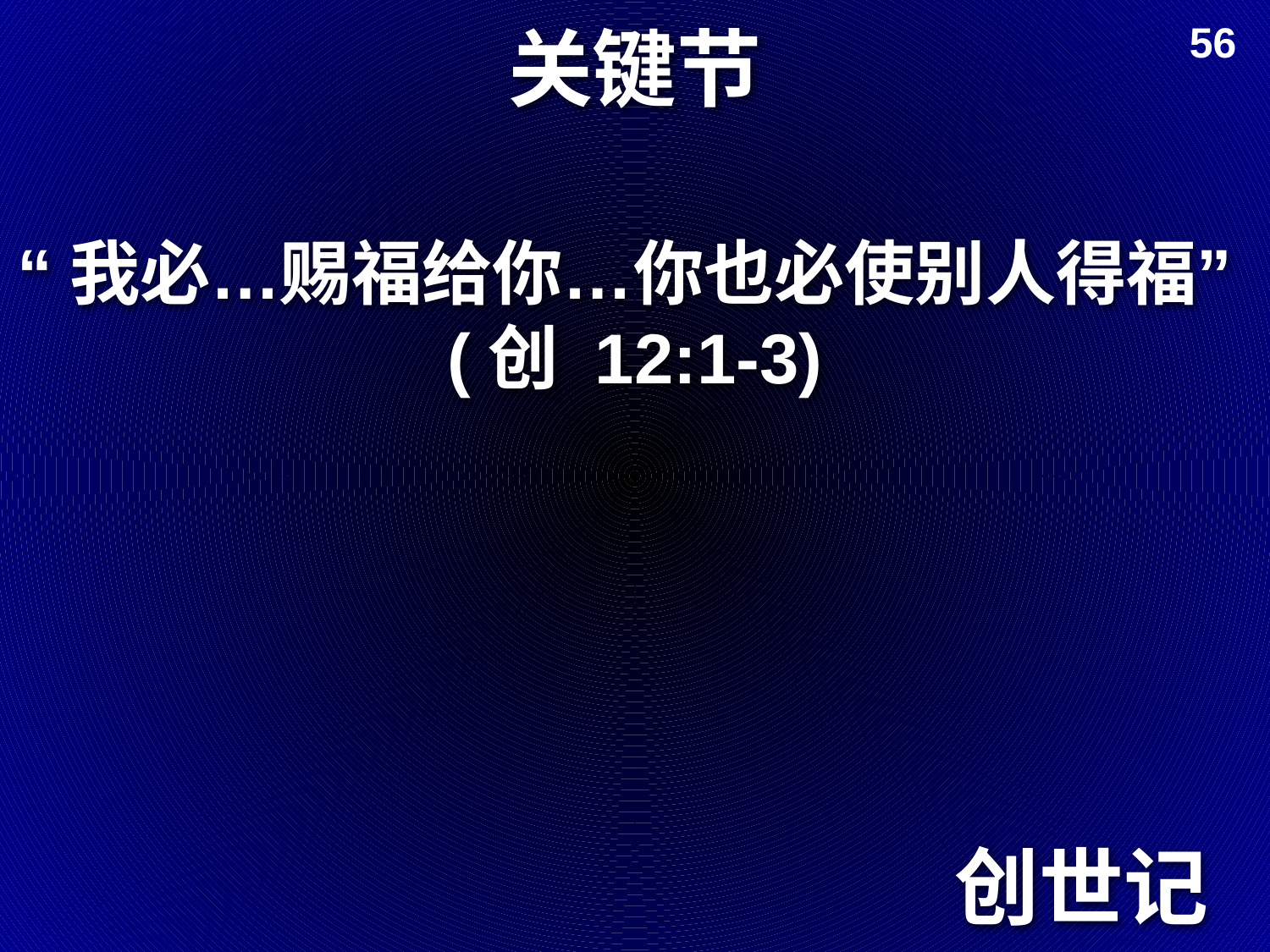

# 关键节
56

“我必…赐福给你…你也必使别人得福”
(创 12:1-3)
创世记